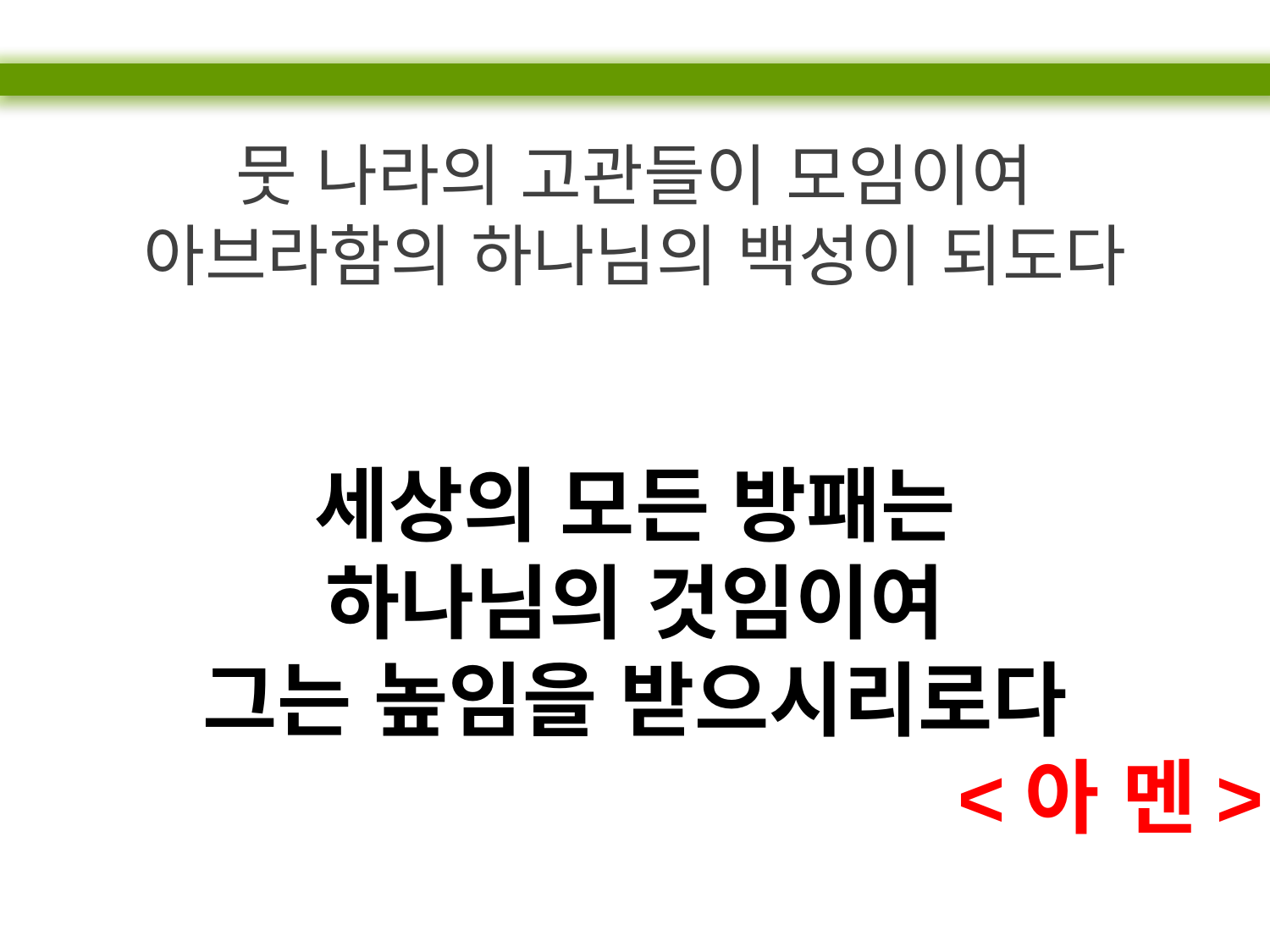

뭇 나라의 고관들이 모임이여
아브라함의 하나님의 백성이 되도다
세상의 모든 방패는
하나님의 것임이여
그는 높임을 받으시리로다
<아 멘>